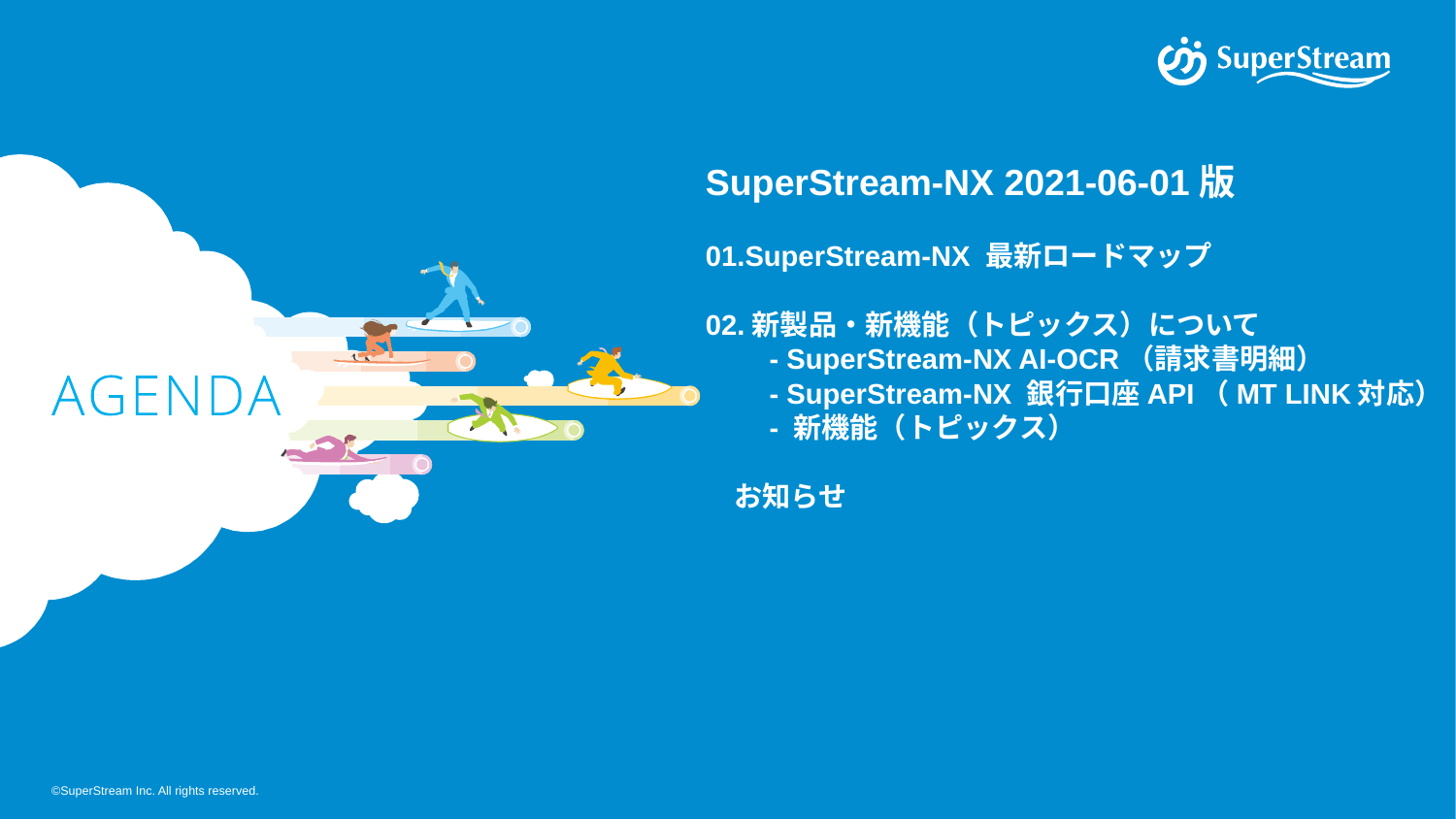

SuperStream-NX 2021-06-01版

01.SuperStream-NX 最新ロードマップ

02.新製品・新機能（トピックス）について
　　- SuperStream-NX AI-OCR（請求書明細）
　　- SuperStream-NX 銀行口座API（MT LINK対応）
　　- 新機能（トピックス）

　お知らせ

©SuperStream Inc. All rights reserved.